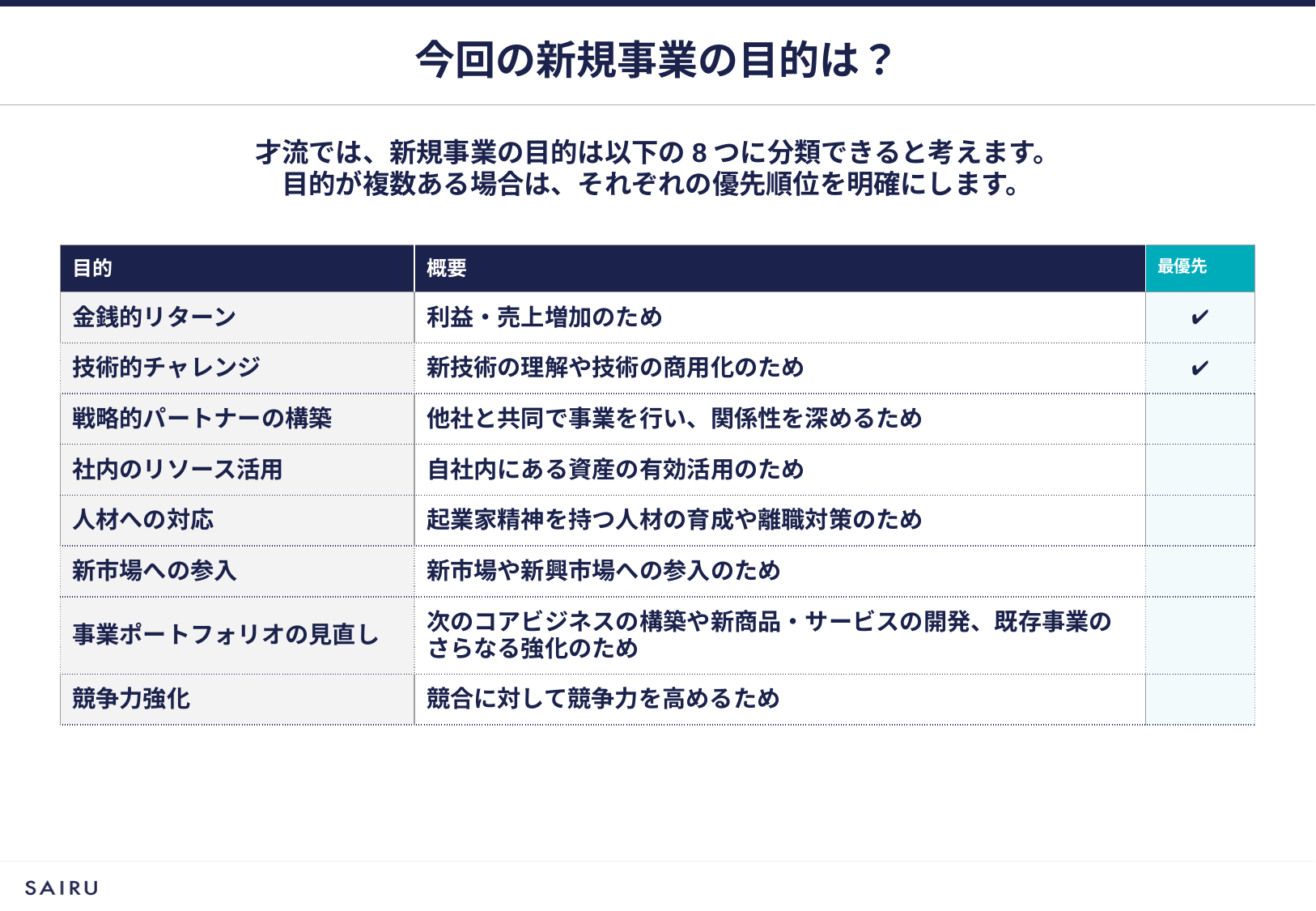

# 今回の新規事業の目的は？
才流では、新規事業の目的は以下の8つに分類できると考えます。
目的が複数ある場合は、それぞれの優先順位を明確にします。
| 目的 | 概要 | 最優先 |
| --- | --- | --- |
| 金銭的リターン | 利益・売上増加のため | ✔ |
| 技術的チャレンジ | 新技術の理解や技術の商用化のため | ✔ |
| 戦略的パートナーの構築 | 他社と共同で事業を行い、関係性を深めるため |  |
| 社内のリソース活用 | 自社内にある資産の有効活用のため |  |
| 人材への対応 | 起業家精神を持つ人材の育成や離職対策のため |  |
| 新市場への参入 | 新市場や新興市場への参入のため |  |
| 事業ポートフォリオの見直し | 次のコアビジネスの構築や新商品・サービスの開発、既存事業のさらなる強化のため |  |
| 競争力強化 | 競合に対して競争力を高めるため |  |